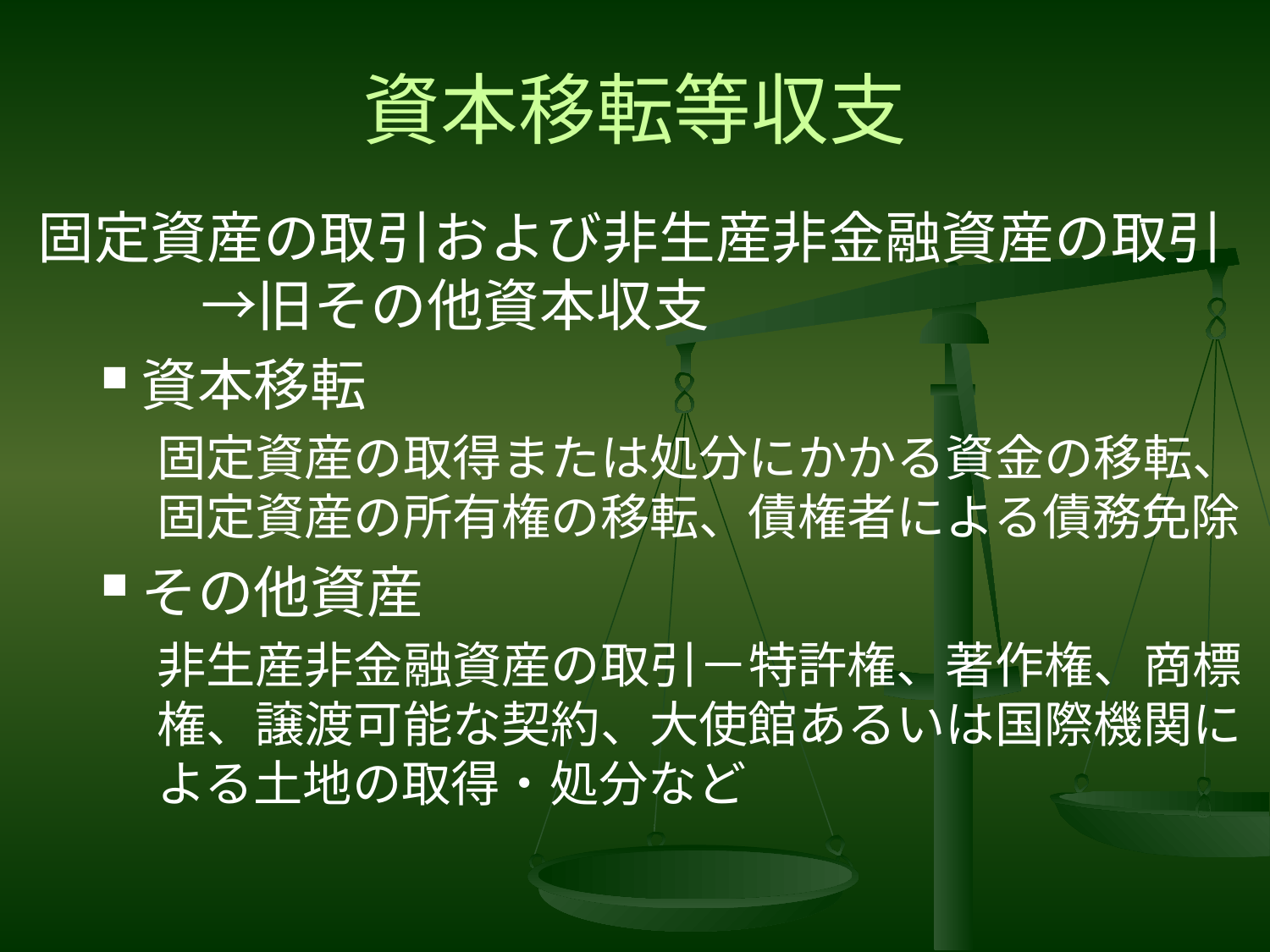

# 資本移転等収支
固定資産の取引および非生産非金融資産の取引  　　→旧その他資本収支
資本移転
固定資産の取得または処分にかかる資金の移転、固定資産の所有権の移転、債権者による債務免除
その他資産
非生産非金融資産の取引－特許権、著作権、商標権、譲渡可能な契約、大使館あるいは国際機関による土地の取得・処分など